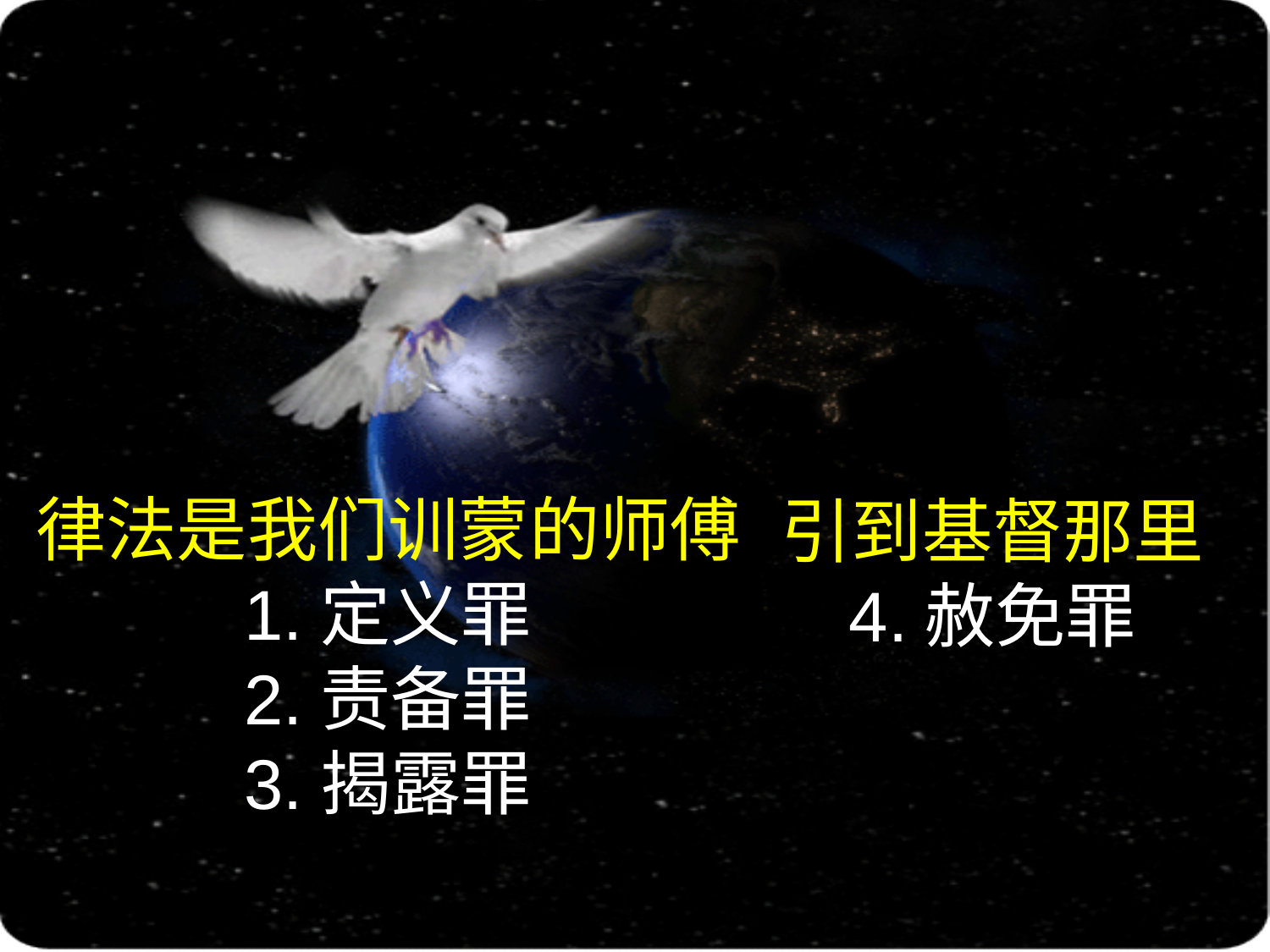

引到基督那里
4.赦免罪
# 律法是我们训蒙的师傅 1.定义罪 2.责备罪 3.揭露罪